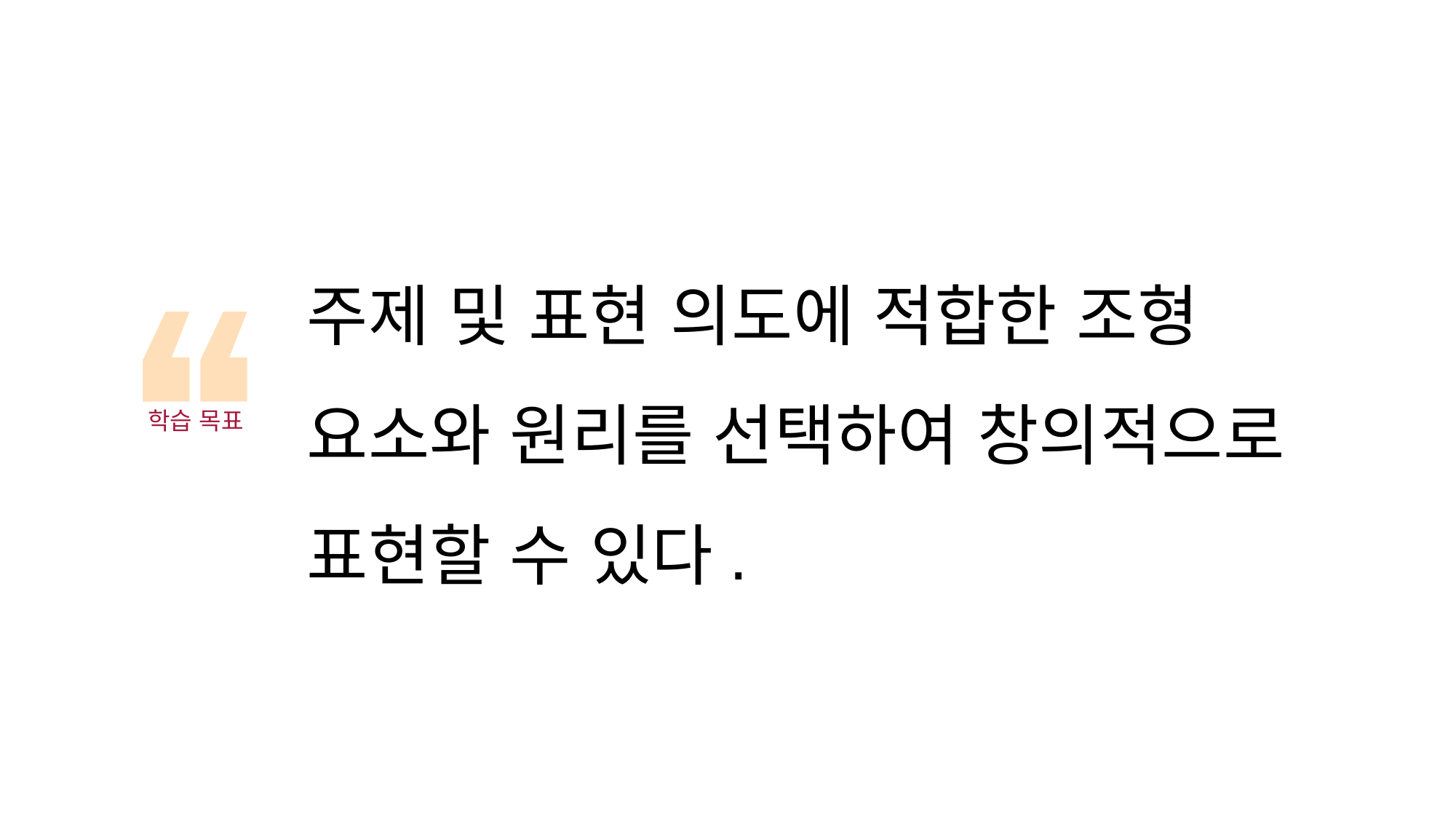

“
주제 및 표현 의도에 적합한 조형 요소와 원리를 선택하여 창의적으로 표현할 수 있다.
학습 목표